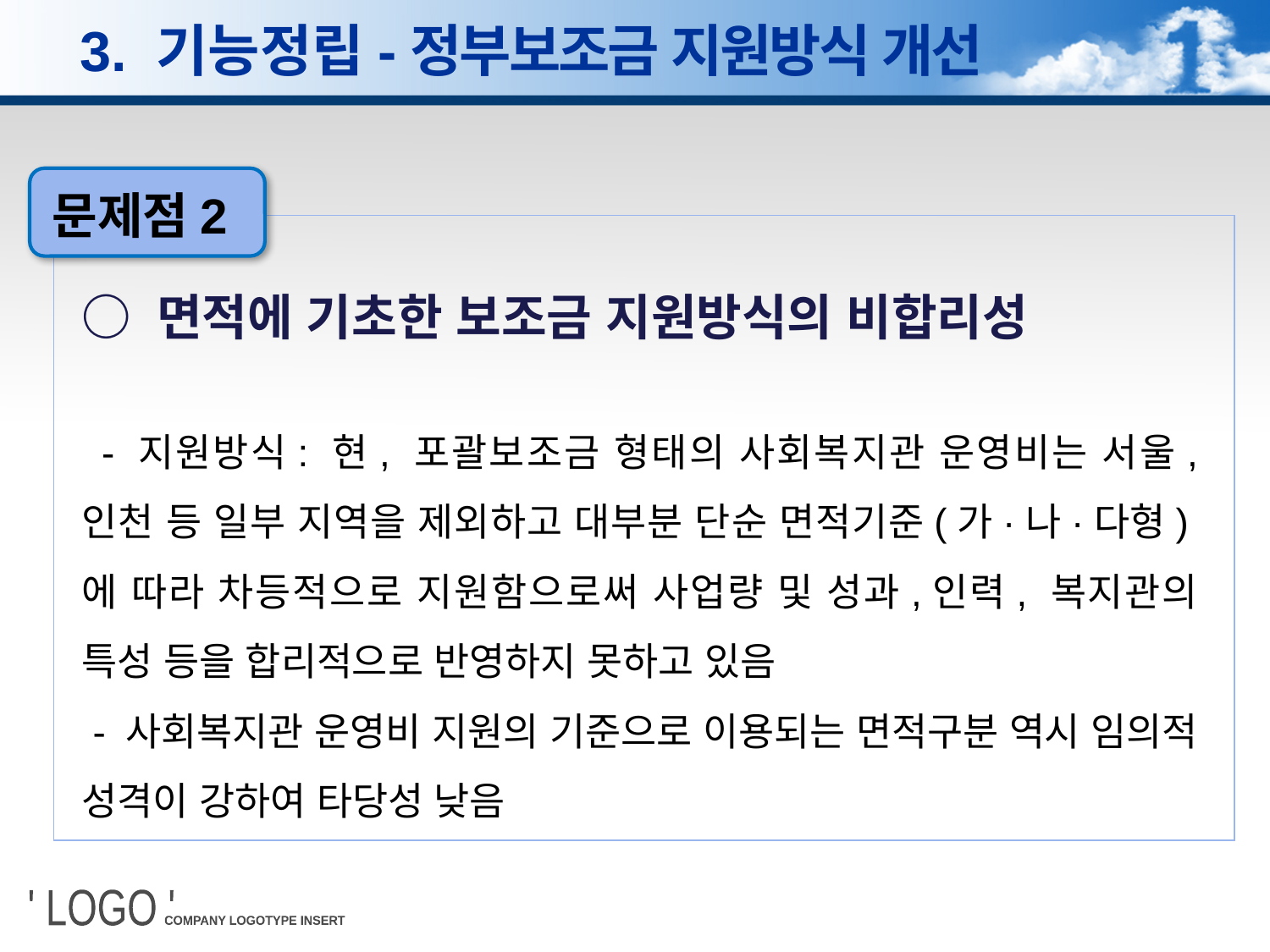

# 3. 기능정립-정부보조금 지원방식 개선

문제점2

○ 면적에 기초한 보조금 지원방식의 비합리성

  - 지원방식: 현, 포괄보조금 형태의 사회복지관 운영비는 서울, 인천 등 일부 지역을 제외하고 대부분 단순 면적기준(가·나·다형)에 따라 차등적으로 지원함으로써 사업량 및 성과,인력, 복지관의 특성 등을 합리적으로 반영하지 못하고 있음
 - 사회복지관 운영비 지원의 기준으로 이용되는 면적구분 역시 임의적 성격이 강하여 타당성 낮음